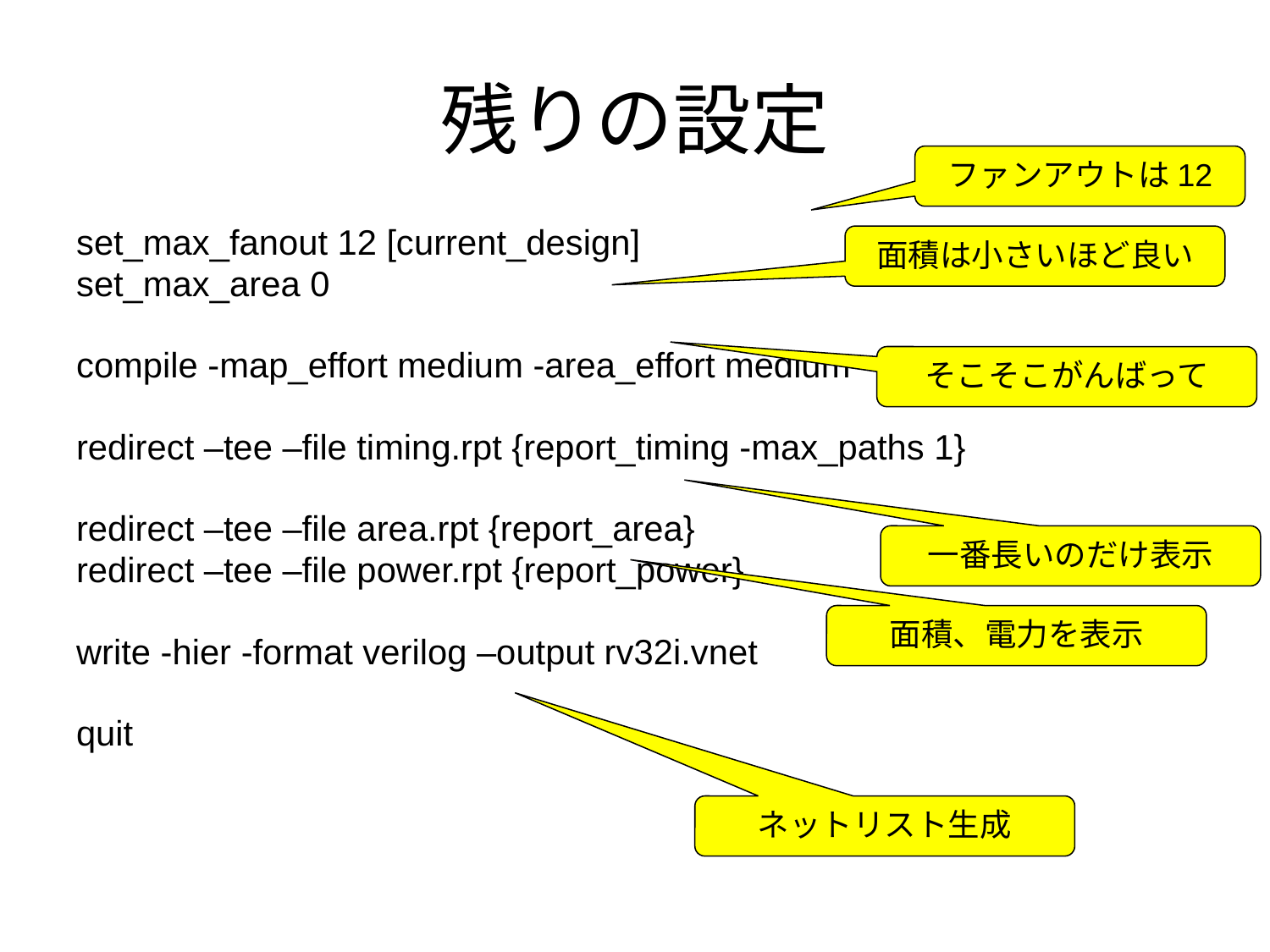

# 残りの設定
ファンアウトは12
set_max_fanout 12 [current_design]
set_max_area 0

compile -map_effort medium -area_effort medium

redirect –tee –file timing.rpt {report_timing -max_paths 1}

redirect –tee –file area.rpt {report_area}
redirect –tee –file power.rpt {report_power}

write -hier -format verilog –output rv32i.vnet

quit

面積は小さいほど良い
そこそこがんばって
一番長いのだけ表示
面積、電力を表示
ネットリスト生成